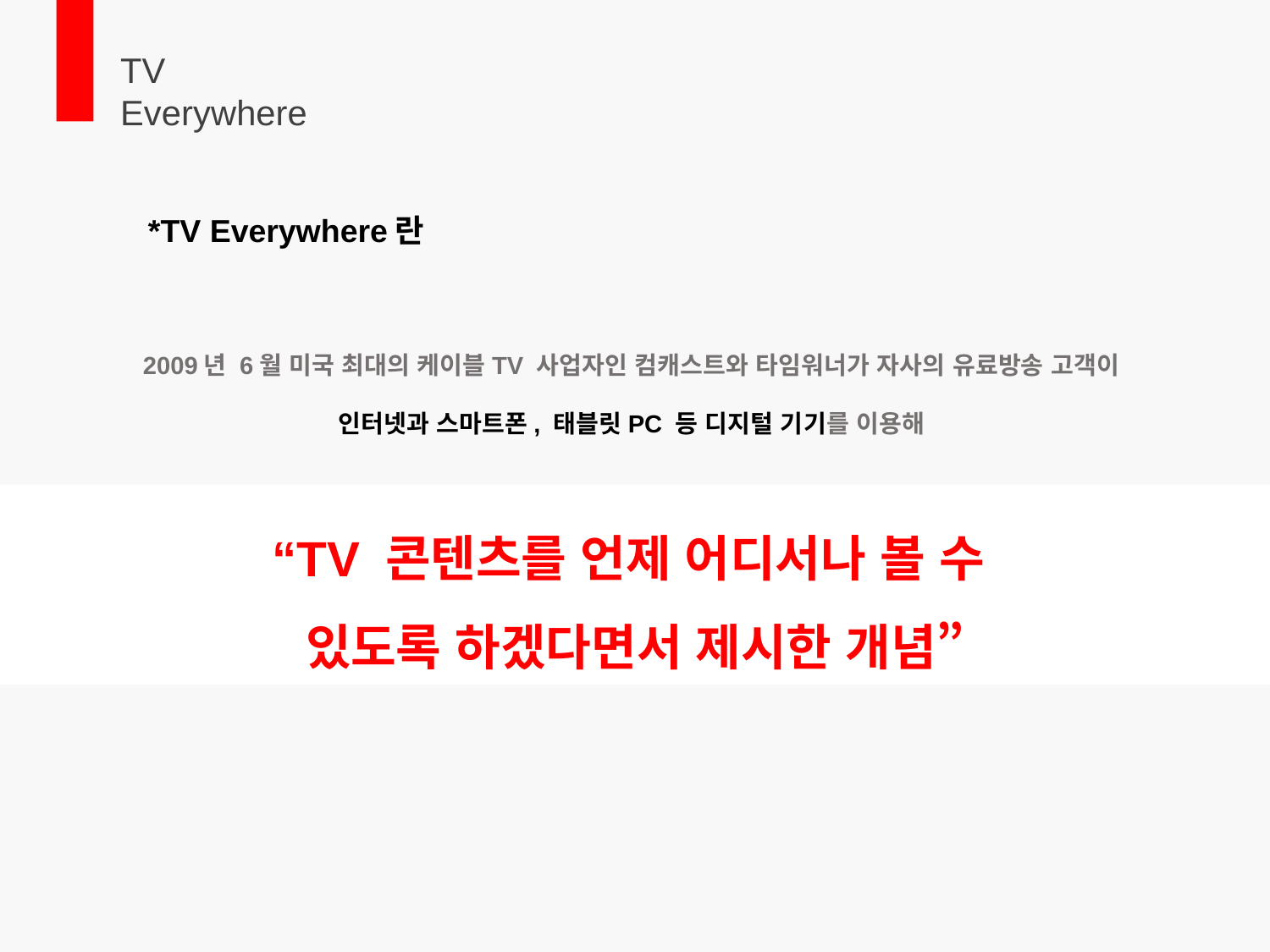

TV
Everywhere
*TV Everywhere란
2009년 6월 미국 최대의 케이블TV 사업자인 컴캐스트와 타임워너가 자사의 유료방송 고객이
인터넷과 스마트폰, 태블릿PC 등 디지털 기기를 이용해
“TV 콘텐츠를 언제 어디서나 볼 수
있도록 하겠다면서 제시한 개념”